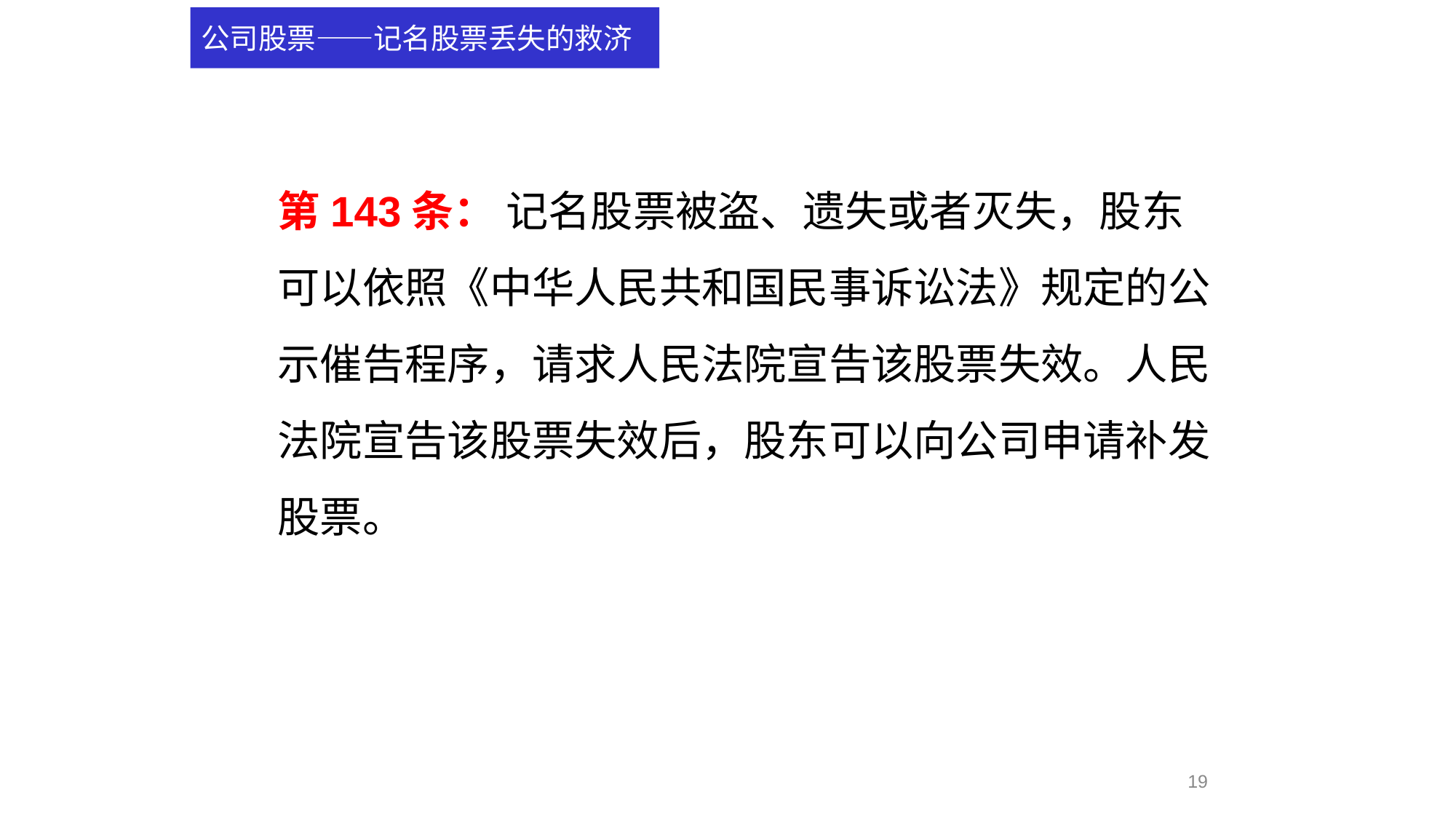

公司股票——记名股票丢失的救济
第143条： 记名股票被盗、遗失或者灭失，股东可以依照《中华人民共和国民事诉讼法》规定的公示催告程序，请求人民法院宣告该股票失效。人民法院宣告该股票失效后，股东可以向公司申请补发股票。
19